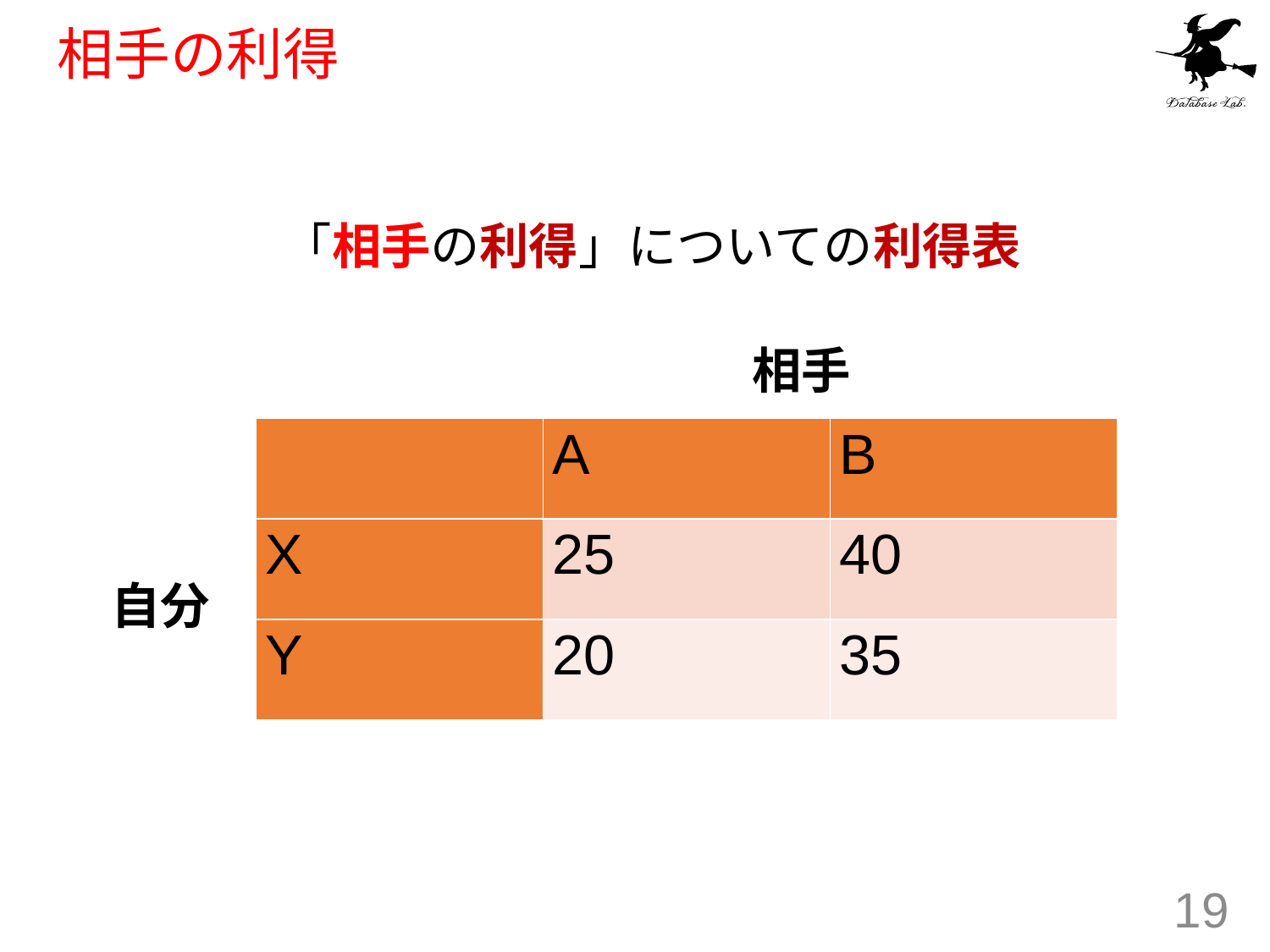

# 相手の利得
「相手の利得」についての利得表
相手
|  | A | B |
| --- | --- | --- |
| X | 25 | 40 |
| Y | 20 | 35 |
自分
19